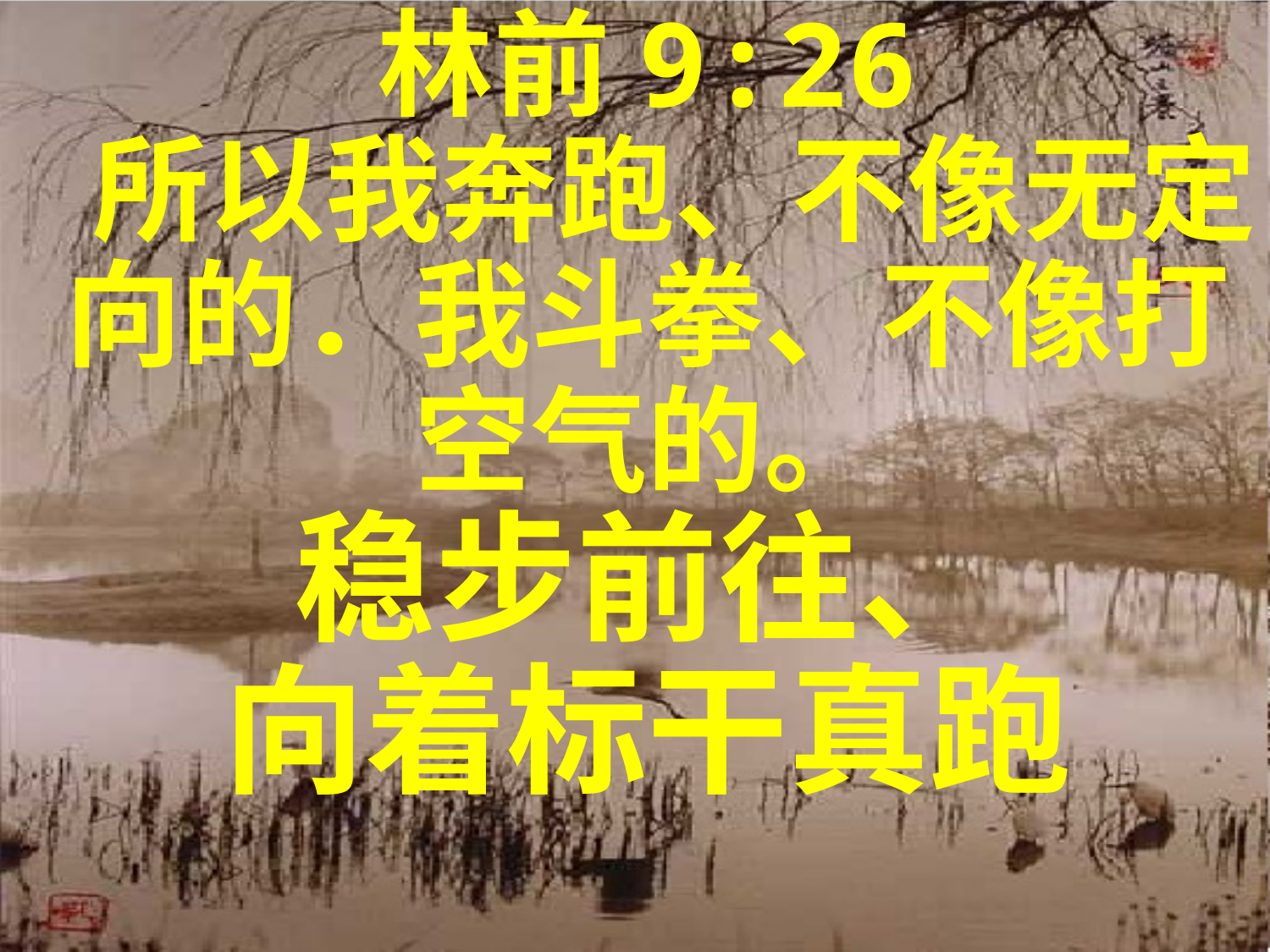

林前9:26
 所以我奔跑、不像无定向的．我斗拳、不像打空气的。
稳步前往、
向着标干真跑